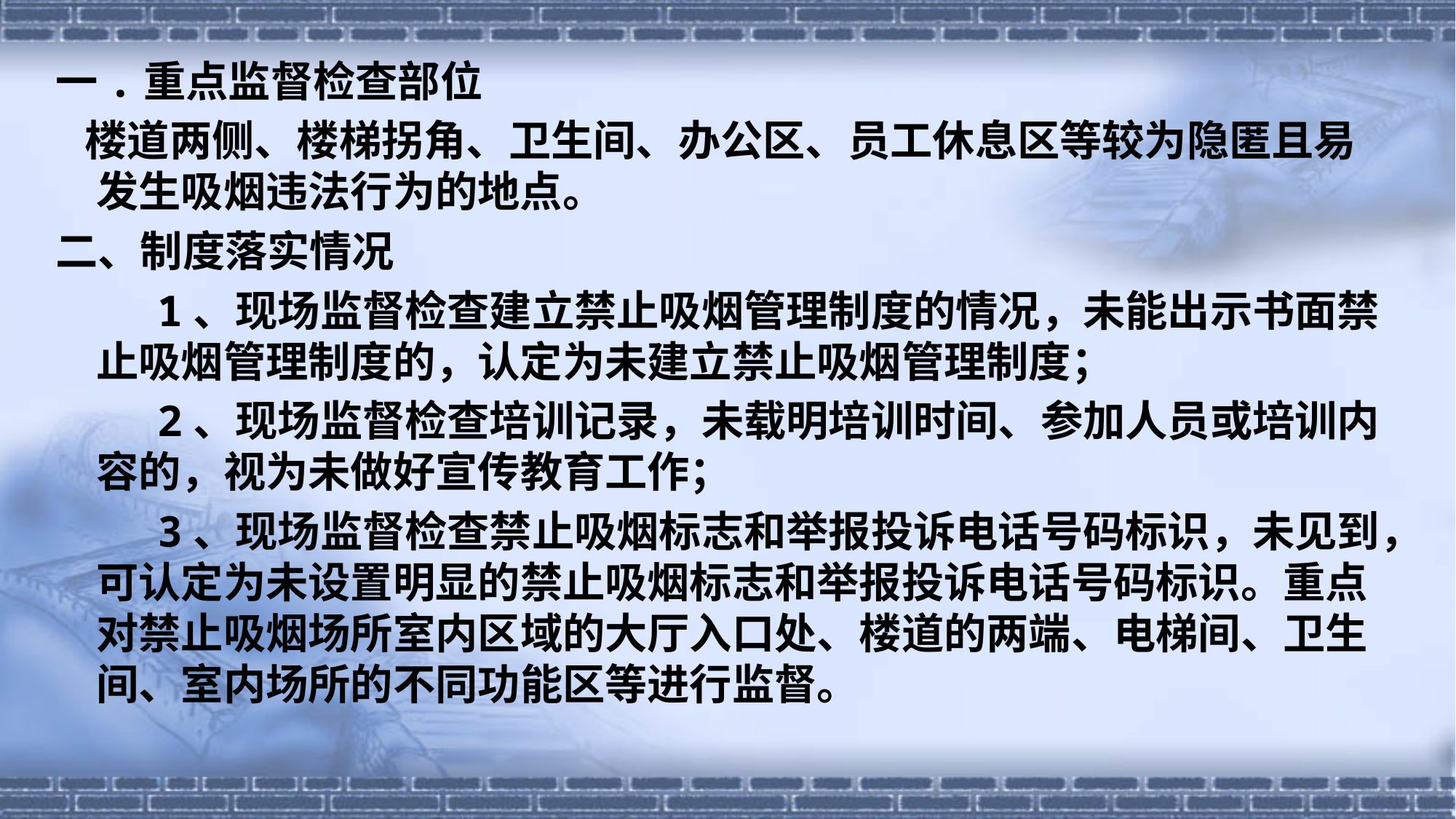

一.重点监督检查部位
  楼道两侧、楼梯拐角、卫生间、办公区、员工休息区等较为隐匿且易发生吸烟违法行为的地点。
二、制度落实情况
    1、现场监督检查建立禁止吸烟管理制度的情况，未能出示书面禁止吸烟管理制度的，认定为未建立禁止吸烟管理制度；
    2、现场监督检查培训记录，未载明培训时间、参加人员或培训内容的，视为未做好宣传教育工作；
    3、现场监督检查禁止吸烟标志和举报投诉电话号码标识，未见到，可认定为未设置明显的禁止吸烟标志和举报投诉电话号码标识。重点对禁止吸烟场所室内区域的大厅入口处、楼道的两端、电梯间、卫生间、室内场所的不同功能区等进行监督。